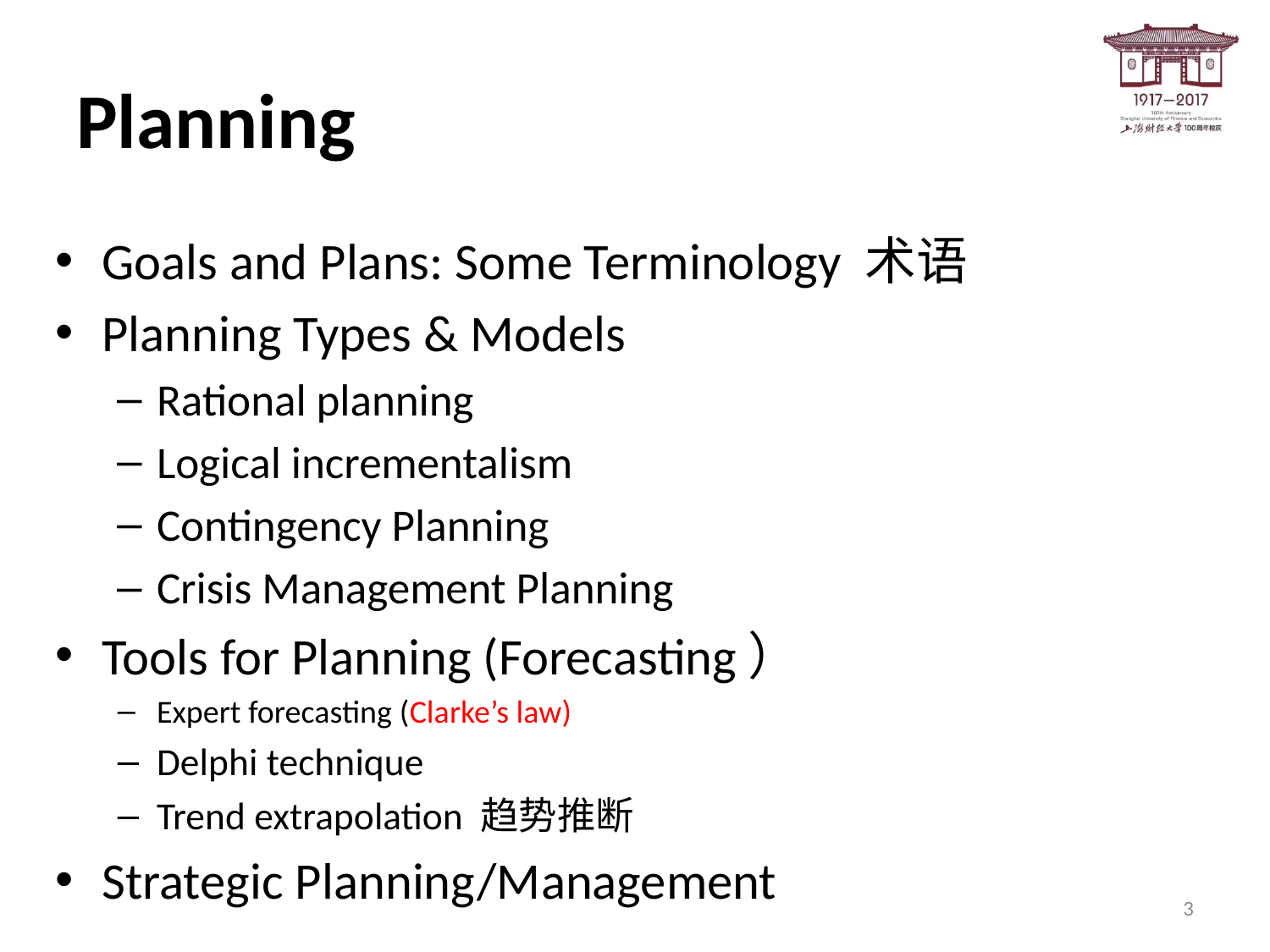

# Planning
Goals and Plans: Some Terminology 术语
Planning Types & Models
Rational planning
Logical incrementalism
Contingency Planning
Crisis Management Planning
Tools for Planning (Forecasting）
Expert forecasting (Clarke’s law)
Delphi technique
Trend extrapolation 趋势推断
Strategic Planning/Management

3